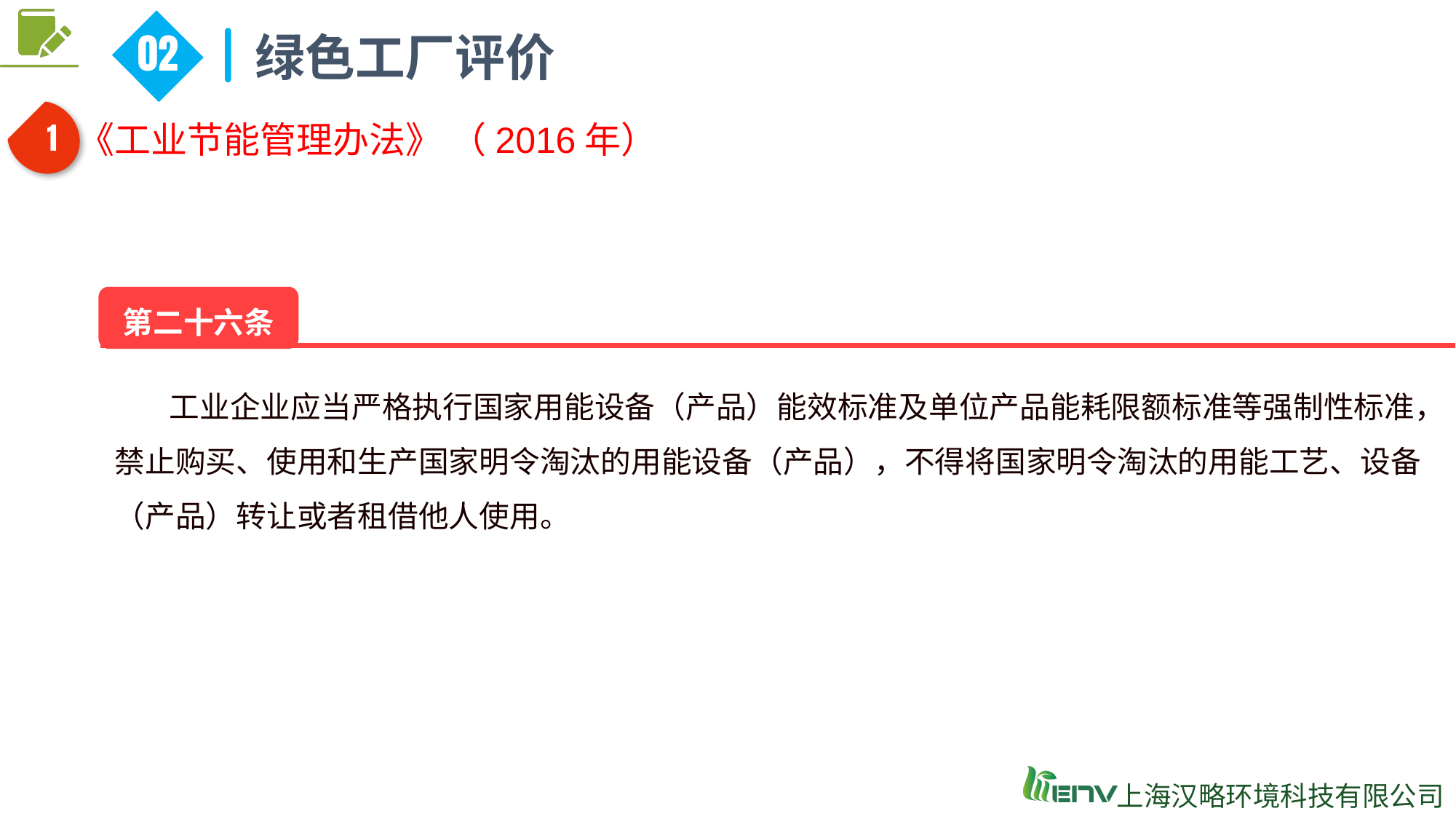

绿色工厂评价

02

  1
《工业节能管理办法》 （2016年）

第二十六条
工业企业应当严格执行国家用能设备（产品）能效标准及单位产品能耗限额标准等强制性标准，禁止购买、使用和生产国家明令淘汰的用能设备（产品），不得将国家明令淘汰的用能工艺、设备（产品）转让或者租借他人使用。